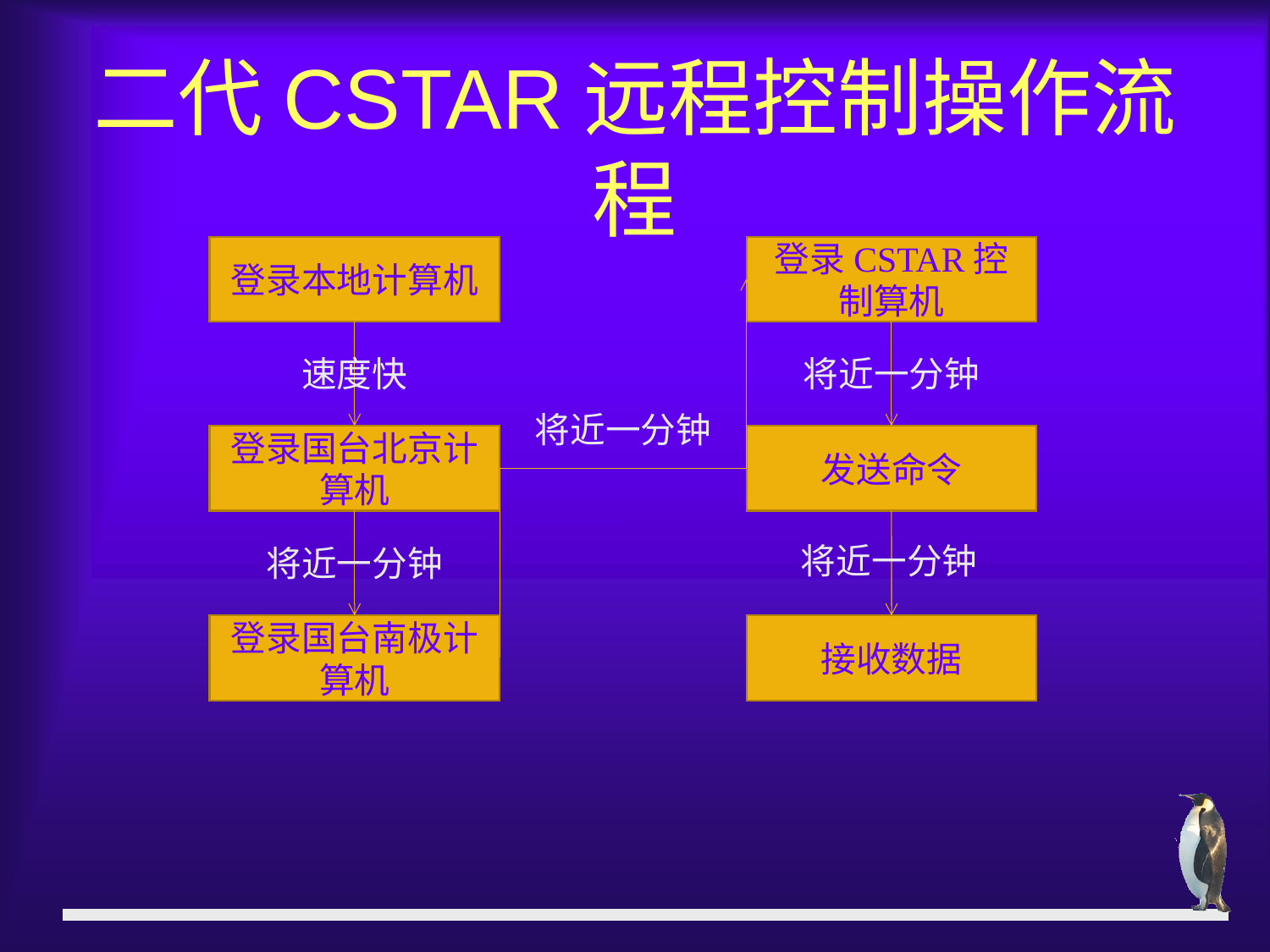

# 二代CSTAR远程控制操作流程
登录本地计算机
登录CSTAR控制算机
速度快
将近一分钟
将近一分钟
登录国台北京计算机
发送命令
将近一分钟
将近一分钟
登录国台南极计算机
接收数据